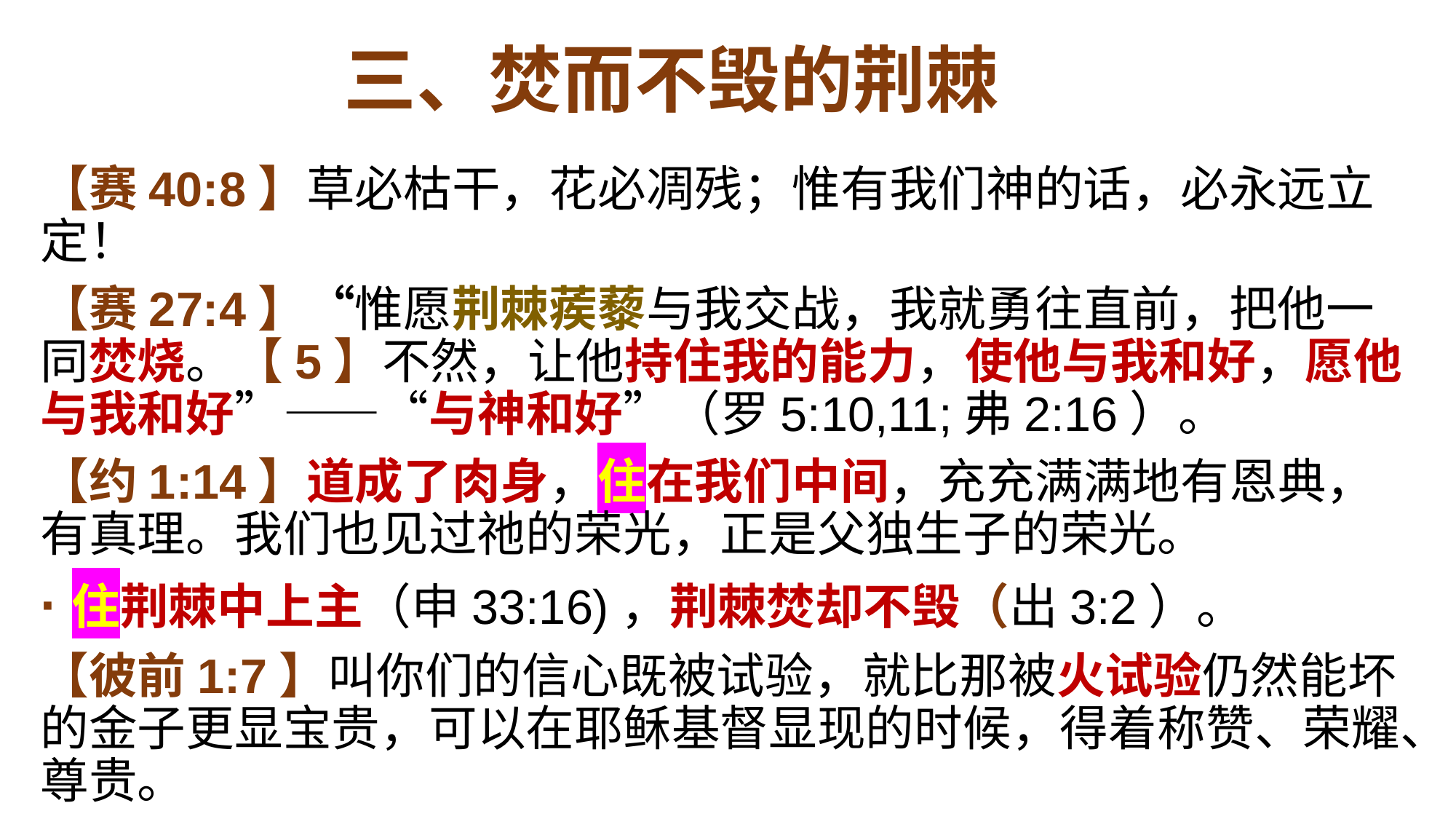

# 三、焚而不毁的荆棘
【赛40:8】草必枯干，花必凋残；惟有我们神的话，必永远立定！
【赛27:4】“惟愿荆棘蒺藜与我交战，我就勇往直前，把他一同焚烧。【5】不然，让他持住我的能力，使他与我和好，愿他与我和好”——“与神和好”（罗5:10,11;弗2:16）。
【约1:14】道成了肉身，住在我们中间，充充满满地有恩典，有真理。我们也见过祂的荣光，正是父独生子的荣光。
·住荆棘中上主（申33:16)，荆棘焚却不毁（出3:2）。
【彼前1:7】叫你们的信心既被试验，就比那被火试验仍然能坏的金子更显宝贵，可以在耶稣基督显现的时候，得着称赞、荣耀、尊贵。